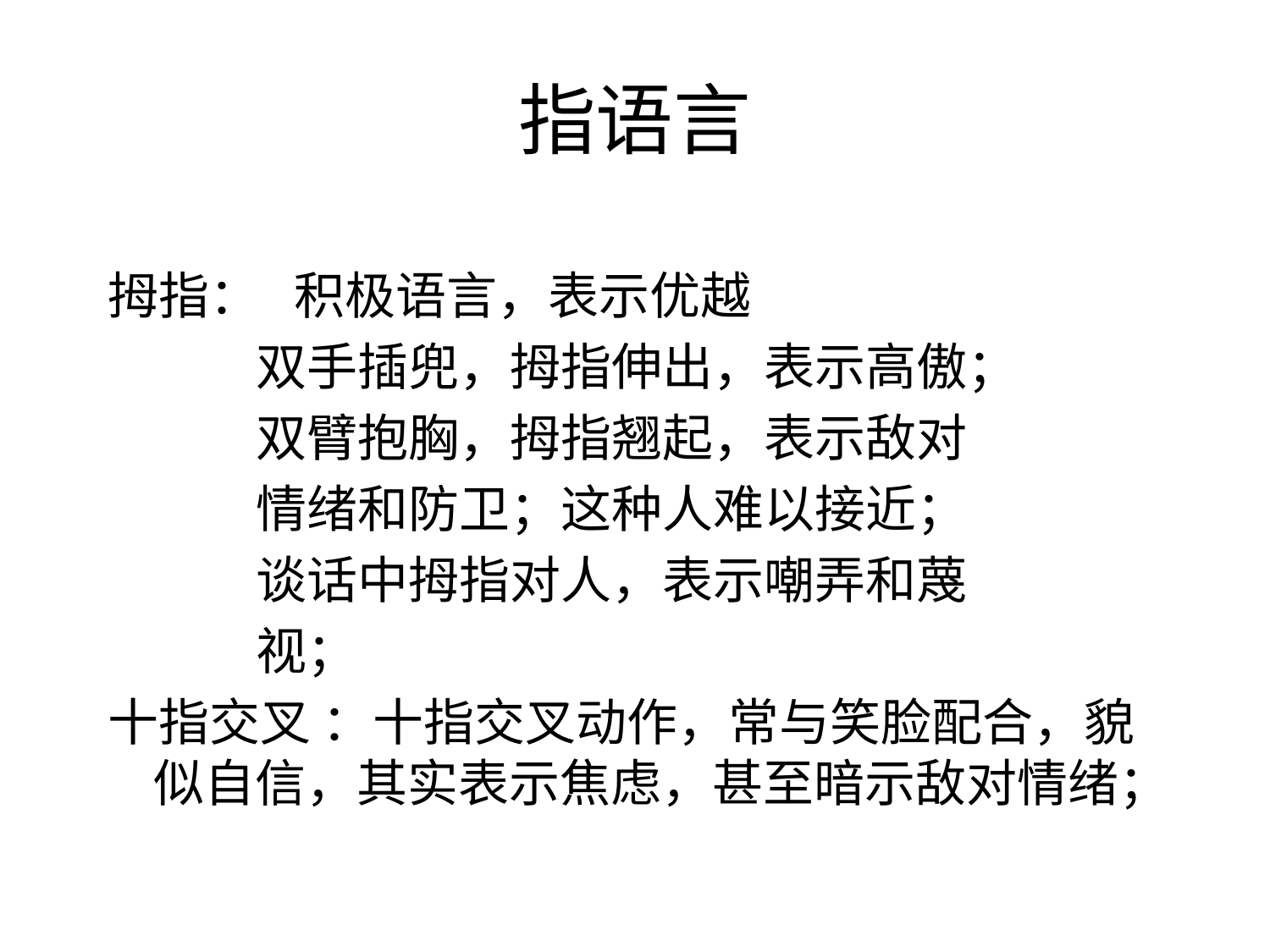

# 指语言

拇指：   积极语言，表示优越
            双手插兜，拇指伸出，表示高傲；
            双臂抱胸，拇指翘起，表示敌对
            情绪和防卫；这种人难以接近；
            谈话中拇指对人，表示嘲弄和蔑
            视；
十指交叉 ：十指交叉动作，常与笑脸配合，貌似自信，其实表示焦虑，甚至暗示敌对情绪；